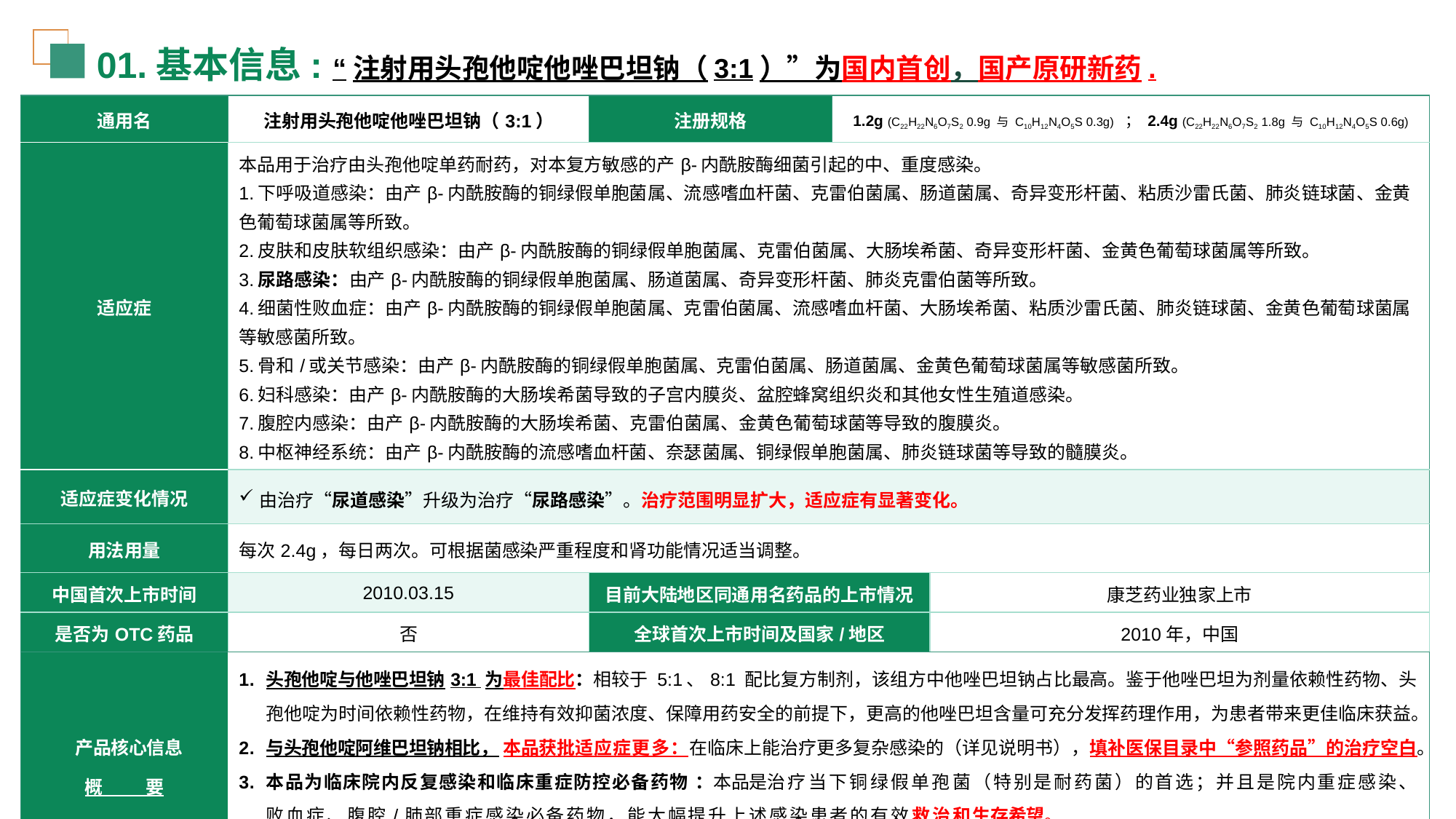

01.基本信息: “注射用头孢他啶他唑巴坦钠（3:1）”为国内首创，国产原研新药.

| 通用名 | 注射用头孢他啶他唑巴坦钠（3:1） | 注册规格 | 1.2g (C22H22N6O7S2 0.9g 与 C10H12N4O5S 0.3g) ； 2.4g (C22H22N6O7S2 1.8g 与 C10H12N4O5S 0.6g) |  |
| --- | --- | --- | --- | --- |
| 适应症 | 本品用于治疗由头孢他啶单药耐药，对本复方敏感的产β-内酰胺酶细菌引起的中、重度感染。 1.下呼吸道感染：由产β-内酰胺酶的铜绿假单胞菌属、流感嗜血杆菌、克雷伯菌属、肠道菌属、奇异变形杆菌、粘质沙雷氏菌、肺炎链球菌、金黄色葡萄球菌属等所致。 2.皮肤和皮肤软组织感染：由产β-内酰胺酶的铜绿假单胞菌属、克雷伯菌属、大肠埃希菌、奇异变形杆菌、金黄色葡萄球菌属等所致。 3.尿路感染：由产β-内酰胺酶的铜绿假单胞菌属、肠道菌属、奇异变形杆菌、肺炎克雷伯菌等所致。 4.细菌性败血症：由产β-内酰胺酶的铜绿假单胞菌属、克雷伯菌属、流感嗜血杆菌、大肠埃希菌、粘质沙雷氏菌、肺炎链球菌、金黄色葡萄球菌属等敏感菌所致。 5.骨和/或关节感染：由产β-内酰胺酶的铜绿假单胞菌属、克雷伯菌属、肠道菌属、金黄色葡萄球菌属等敏感菌所致。 6.妇科感染：由产β-内酰胺酶的大肠埃希菌导致的子宫内膜炎、盆腔蜂窝组织炎和其他女性生殖道感染。 7.腹腔内感染：由产β-内酰胺酶的大肠埃希菌、克雷伯菌属、金黄色葡萄球菌等导致的腹膜炎。 8.中枢神经系统：由产β-内酰胺酶的流感嗜血杆菌、奈瑟菌属、铜绿假单胞菌属、肺炎链球菌等导致的髓膜炎。 |  |  |  |
| 适应症变化情况 | 由治疗“尿道感染”升级为治疗“尿路感染”。治疗范围明显扩大，适应症有显著变化。 |  |  |  |
| 用法用量 | 每次2.4g，每日两次。可根据菌感染严重程度和肾功能情况适当调整。 |  |  |  |
| 中国首次上市时间 | 2010.03.15 | 目前大陆地区同通用名药品的上市情况 |  | 康芝药业独家上市 |
| 是否为OTC药品 | 否 | 全球首次上市时间及国家/地区 |  | 2010年，中国 |
| 产品核心信息 概 要 | 头孢他啶与他唑巴坦钠3:1 为最佳配比：相较于 5:1、8:1 配比复方制剂，该组方中他唑巴坦钠占比最高。鉴于他唑巴坦为剂量依赖性药物、头孢他啶为时间依赖性药物，在维持有效抑菌浓度、保障用药安全的前提下，更高的他唑巴坦含量可充分发挥药理作用，为患者带来更佳临床获益。 与头孢他啶阿维巴坦钠相比， 本品获批适应症更多：在临床上能治疗更多复杂感染的（详见说明书），填补医保目录中“参照药品”的治疗空白。 本品为临床院内反复感染和临床重症防控必备药物 ：本品是治疗当下铜绿假单孢菌（特别是耐药菌）的首选；并且是院内重症感染、败血症、腹腔/肺部重症感染必备药物，能大幅提升上述感染患者的有效救治和生存希望。 本品在原研基础上再度创新，升级扩大适应症的应用范围，彰显企业社会责任。由“尿道”感染拓展为“尿路”感染，属国内同复方首例获批。 |  |  |  |